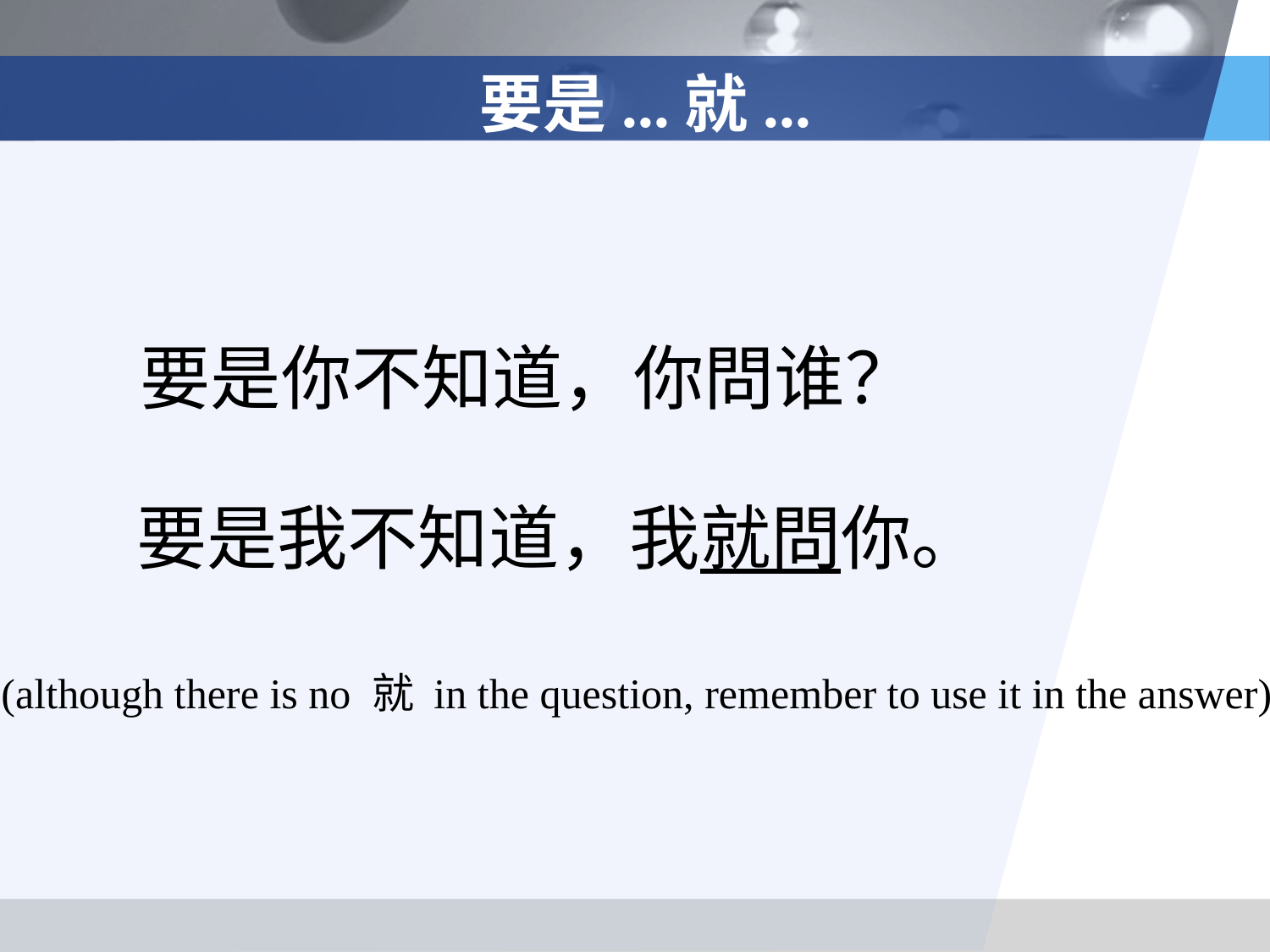

要是...就...
要是你不知道，你問谁？
要是我不知道，我就問你。
(although there is no 就 in the question, remember to use it in the answer)